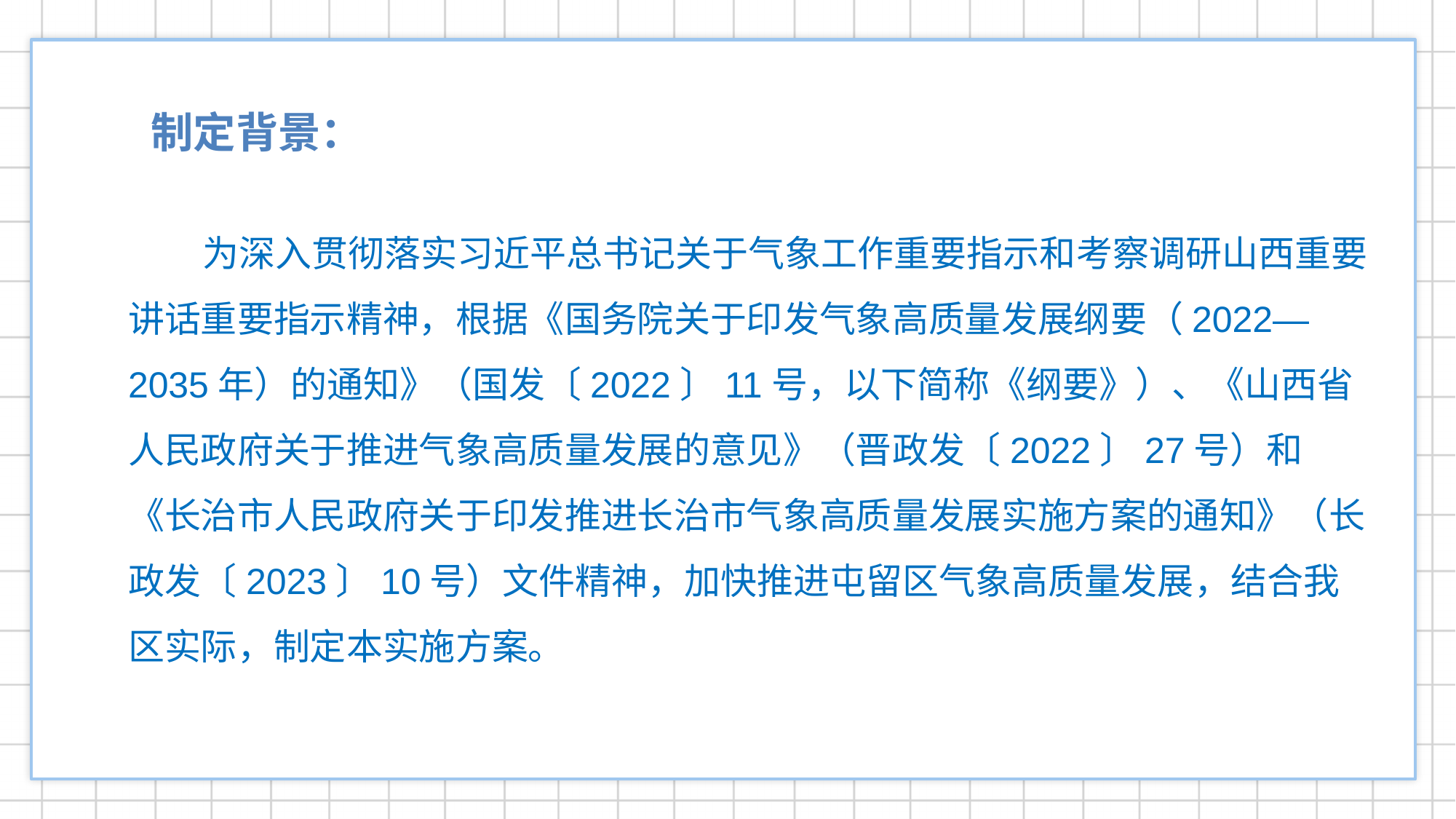

制定背景：
           为深入贯彻落实习近平总书记关于气象工作重要指示和考察调研山西重要讲话重要指示精神，根据《国务院关于印发气象高质量发展纲要（2022—2035年）的通知》（国发〔2022〕11号，以下简称《纲要》）、《山西省人民政府关于推进气象高质量发展的意见》（晋政发〔2022〕27号）和《长治市人民政府关于印发推进长治市气象高质量发展实施方案的通知》（长政发〔2023〕10号）文件精神，加快推进屯留区气象高质量发展，结合我区实际，制定本实施方案。